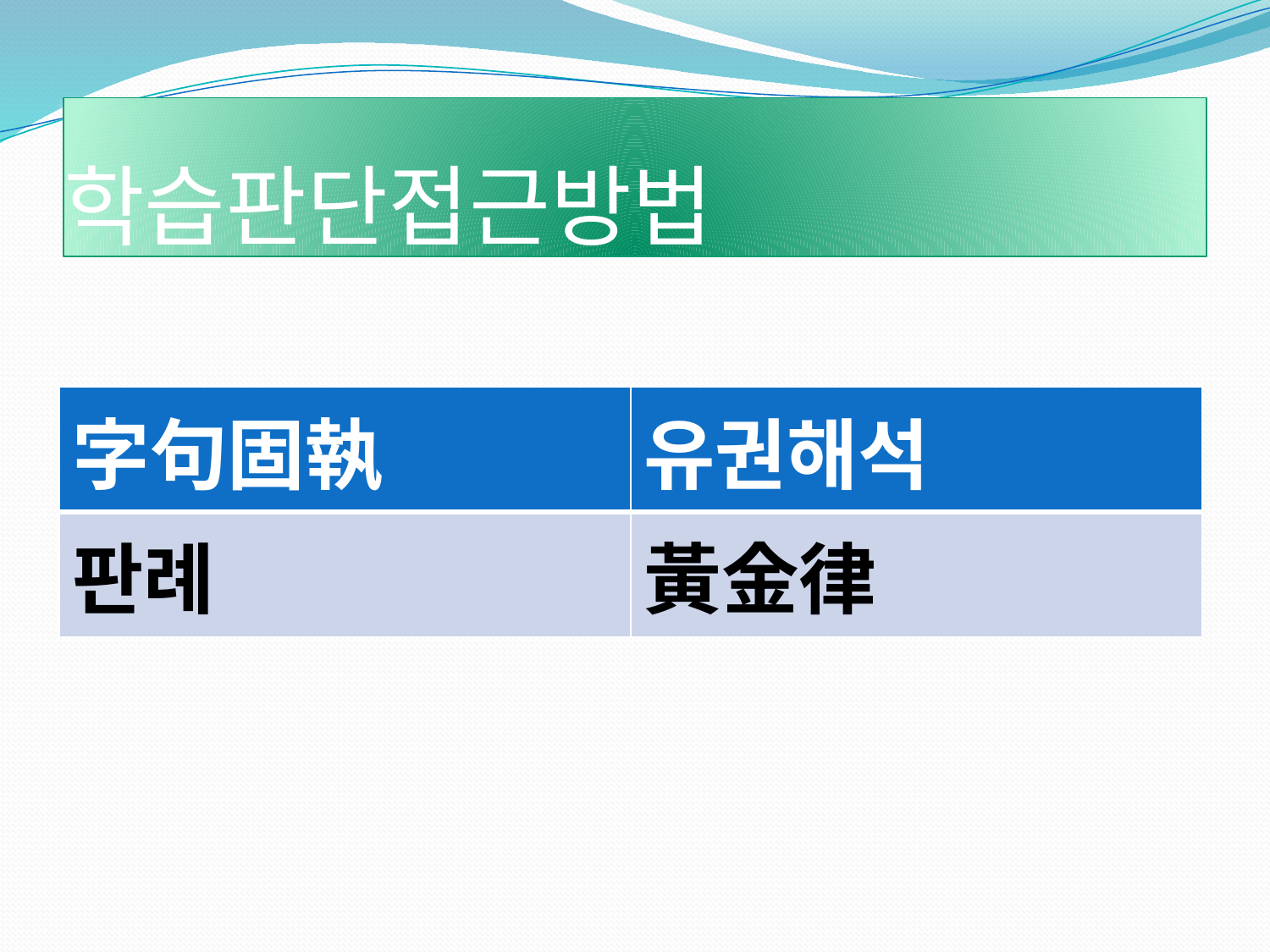

# 학습판단접근방법
| 字句固執 | 유권해석 |
| --- | --- |
| 판례 | 黃金律 |